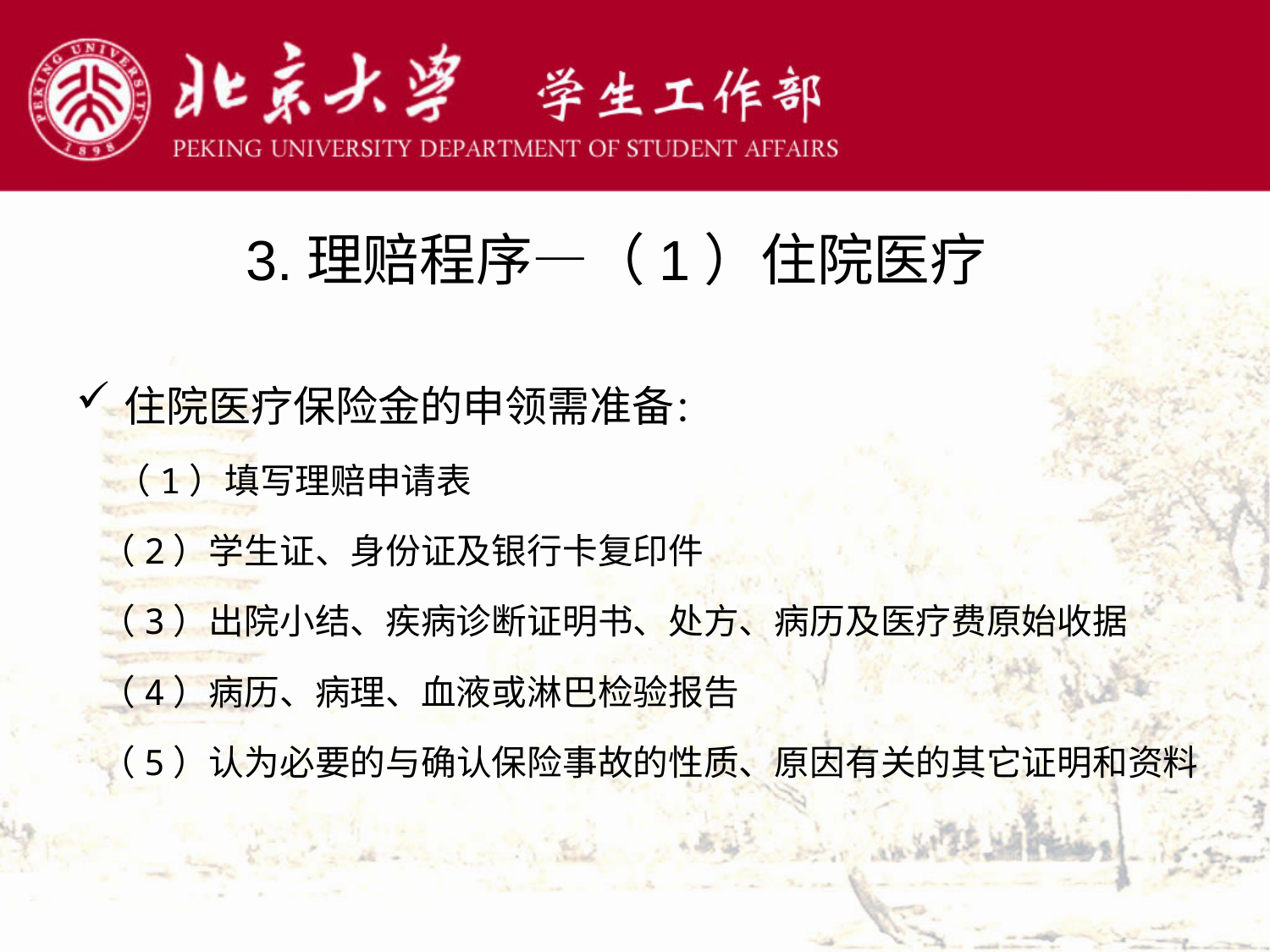

# 3.理赔程序—（1）住院医疗
住院医疗保险金的申领需准备：
    （1）填写理赔申请表
  （2）学生证、身份证及银行卡复印件
  （3）出院小结、疾病诊断证明书、处方、病历及医疗费原始收据
  （4）病历、病理、血液或淋巴检验报告
  （5）认为必要的与确认保险事故的性质、原因有关的其它证明和资料